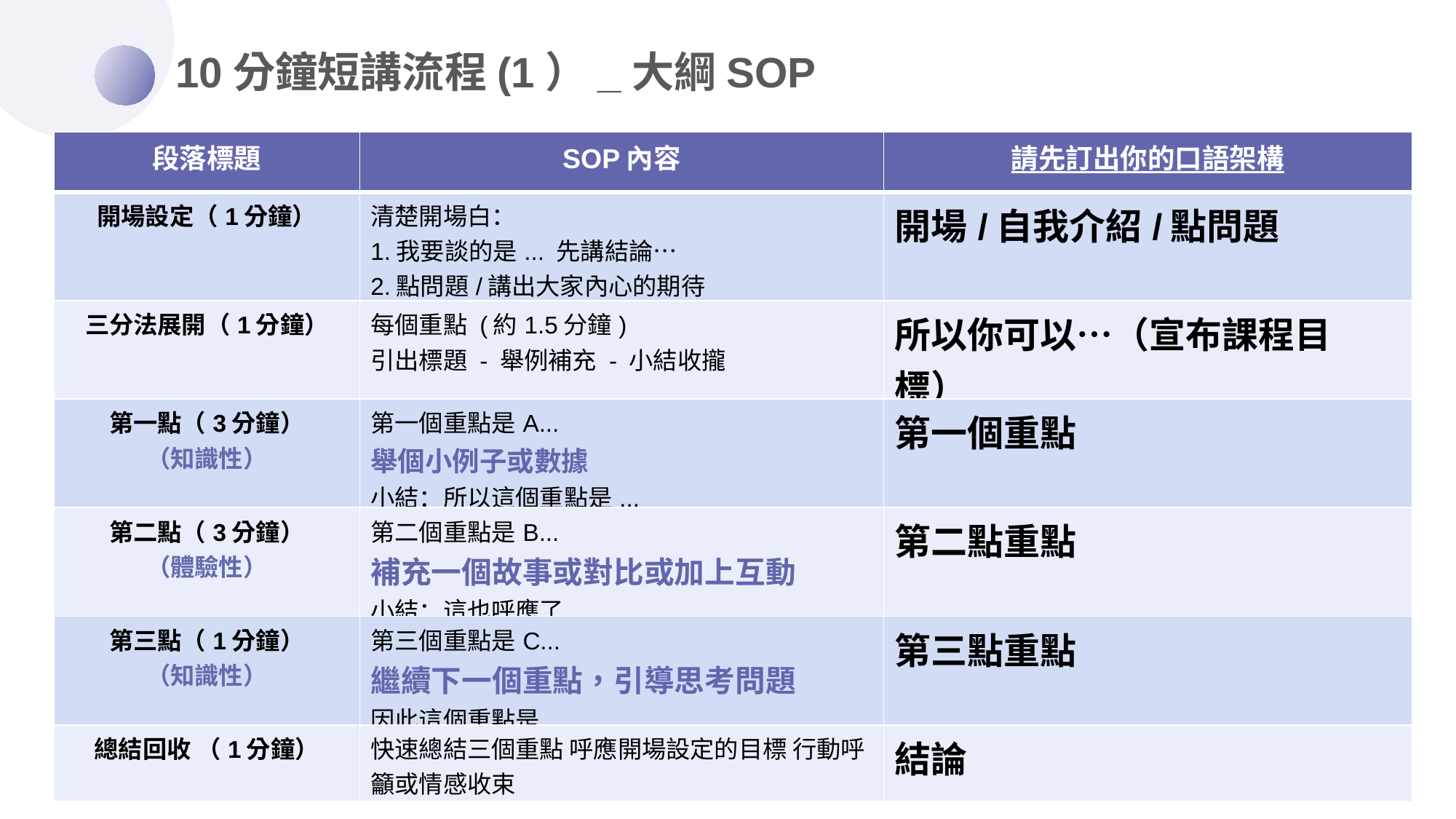

10分鐘短講流程(1）_大綱SOP

| 段落標題 | SOP內容 | 請先訂出你的口語架構 |
| --- | --- | --- |
| 開場設定（1分鐘） | 清楚開場白： 1.我要談的是... 先講結論… 2.點問題/講出大家內心的期待 | 開場/自我介紹/點問題 |
| 三分法展開（1分鐘） | 每個重點 (約1.5分鐘) 引出標題 - 舉例補充 - 小結收攏 | 所以你可以…（宣布課程目標） |
| 第一點（3分鐘） （知識性） | 第一個重點是A... 舉個小例子或數據 小結：所以這個重點是... | 第一個重點 |
| 第二點（3分鐘） （體驗性） | 第二個重點是B... 補充一個故事或對比或加上互動 小結：這也呼應了... | 第二點重點 |
| 第三點（1分鐘） （知識性） | 第三個重點是C... 繼續下一個重點，引導思考問題 因此這個重點是... | 第三點重點 |
| 總結回收 （1分鐘） | 快速總結三個重點 呼應開場設定的目標 行動呼籲或情感收束 | 結論 |